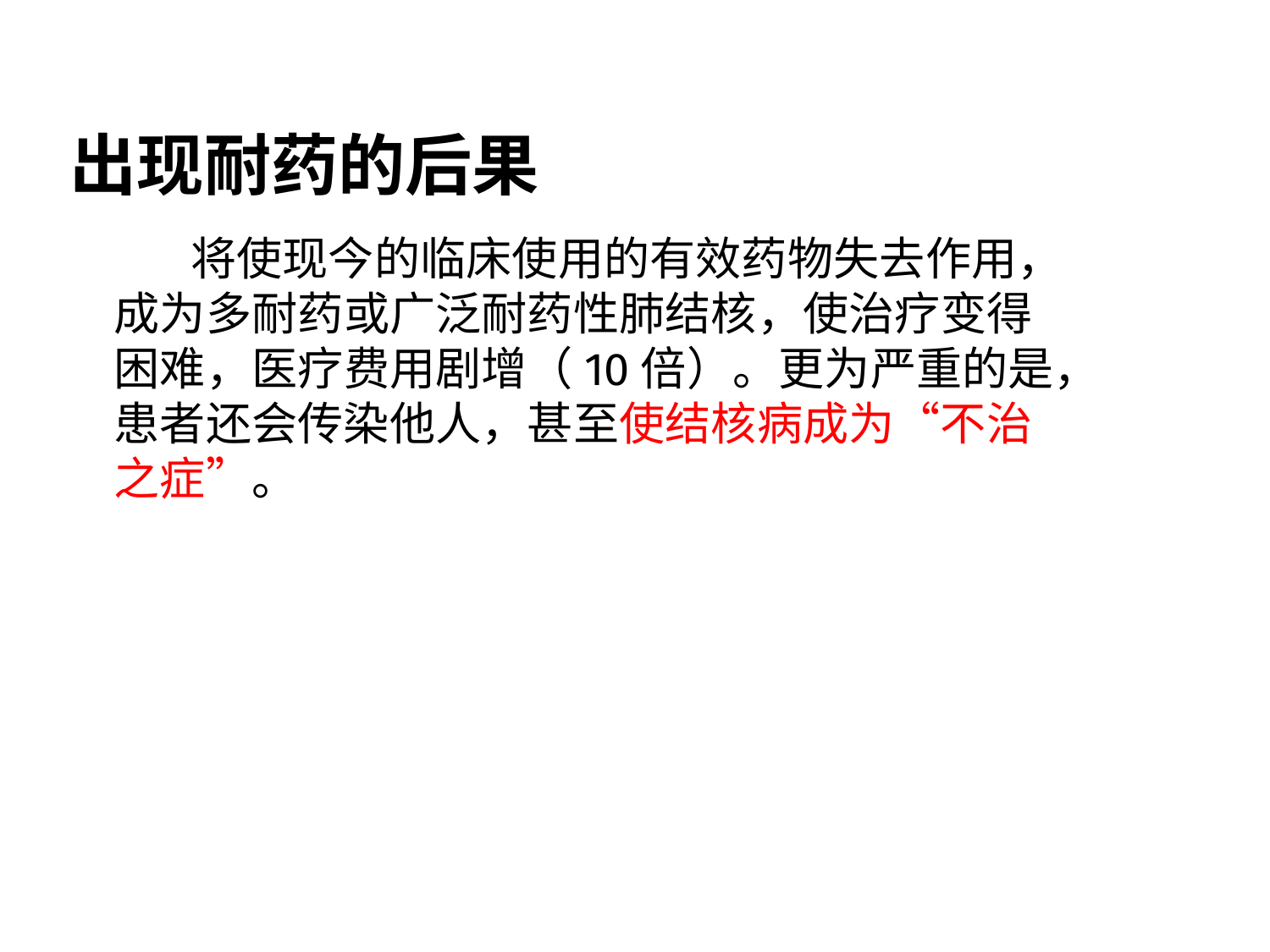

# 出现耐药的后果
          将使现今的临床使用的有效药物失去作用，成为多耐药或广泛耐药性肺结核，使治疗变得困难，医疗费用剧增（10倍）。更为严重的是，患者还会传染他人，甚至使结核病成为“不治之症”。